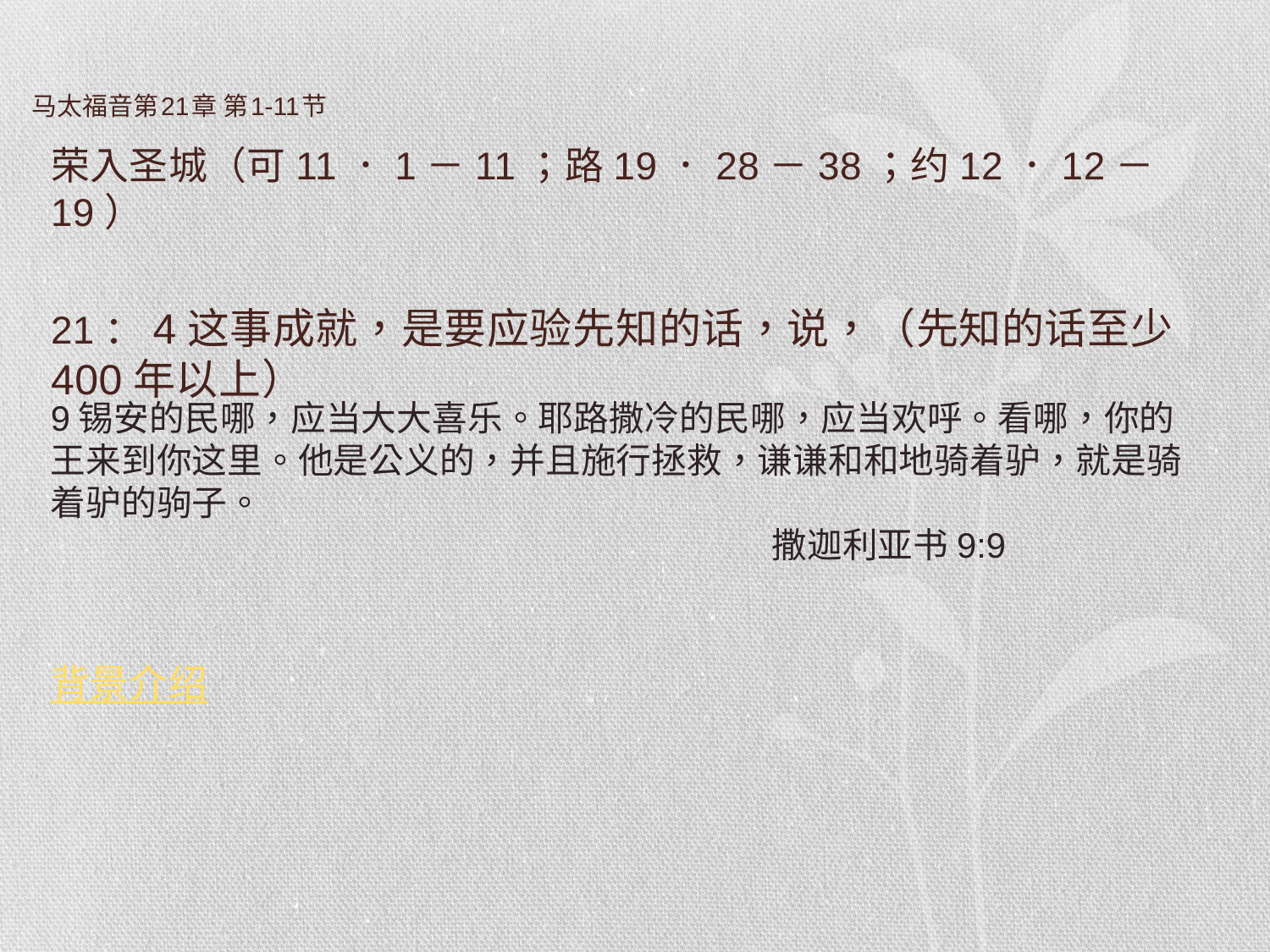

# 马太福音第21章 第1-11节
荣入圣城（可11．1－11；路19．28－38；约12．12－19）

21：4这事成就，是要应验先知的话，说，（先知的话至少400年以上）

背景介绍

9锡安的民哪，应当大大喜乐。耶路撒冷的民哪，应当欢呼。看哪，你的王来到你这里。他是公义的，并且施行拯救，谦谦和和地骑着驴，就是骑着驴的驹子。
                                                                                           撒迦利亚书9:9